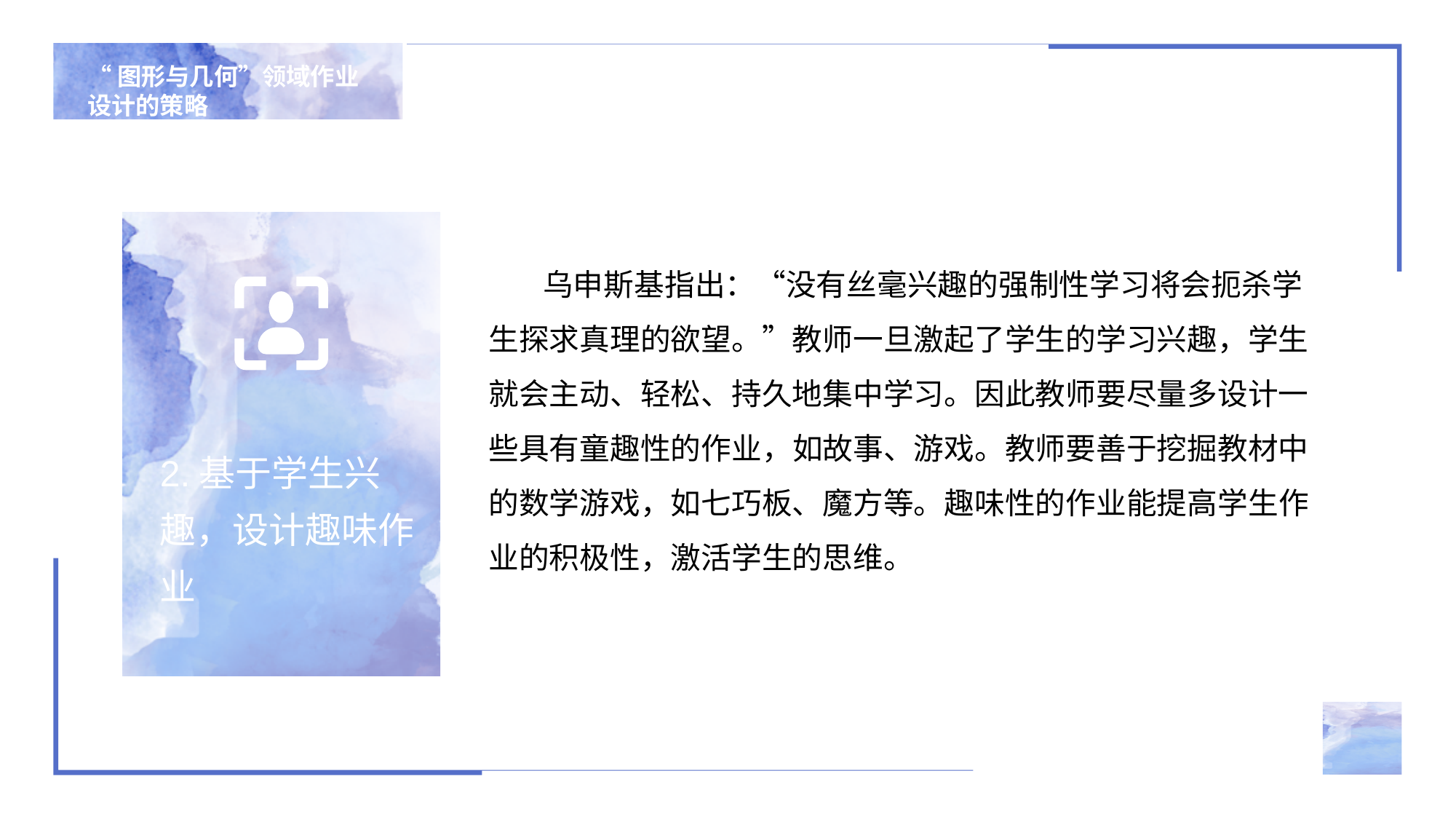

“图形与几何”领域作业设计的策略

       乌申斯基指出：“没有丝毫兴趣的强制性学习将会扼杀学生探求真理的欲望。”教师一旦激起了学生的学习兴趣，学生就会主动、轻松、持久地集中学习。因此教师要尽量多设计一些具有童趣性的作业，如故事、游戏。教师要善于挖掘教材中的数学游戏，如七巧板、魔方等。趣味性的作业能提高学生作业的积极性，激活学生的思维。
1.基学生差异，设计分层作业
此处添加详细文本描述，建议与标题相关并符合整体语言风格，语言描述尽量简洁生动。
此处添加详细文本描述，建议与标题相关并符合整体语言风格，语言描述尽量简洁生动。
2.基于学生兴趣，设计趣味作业